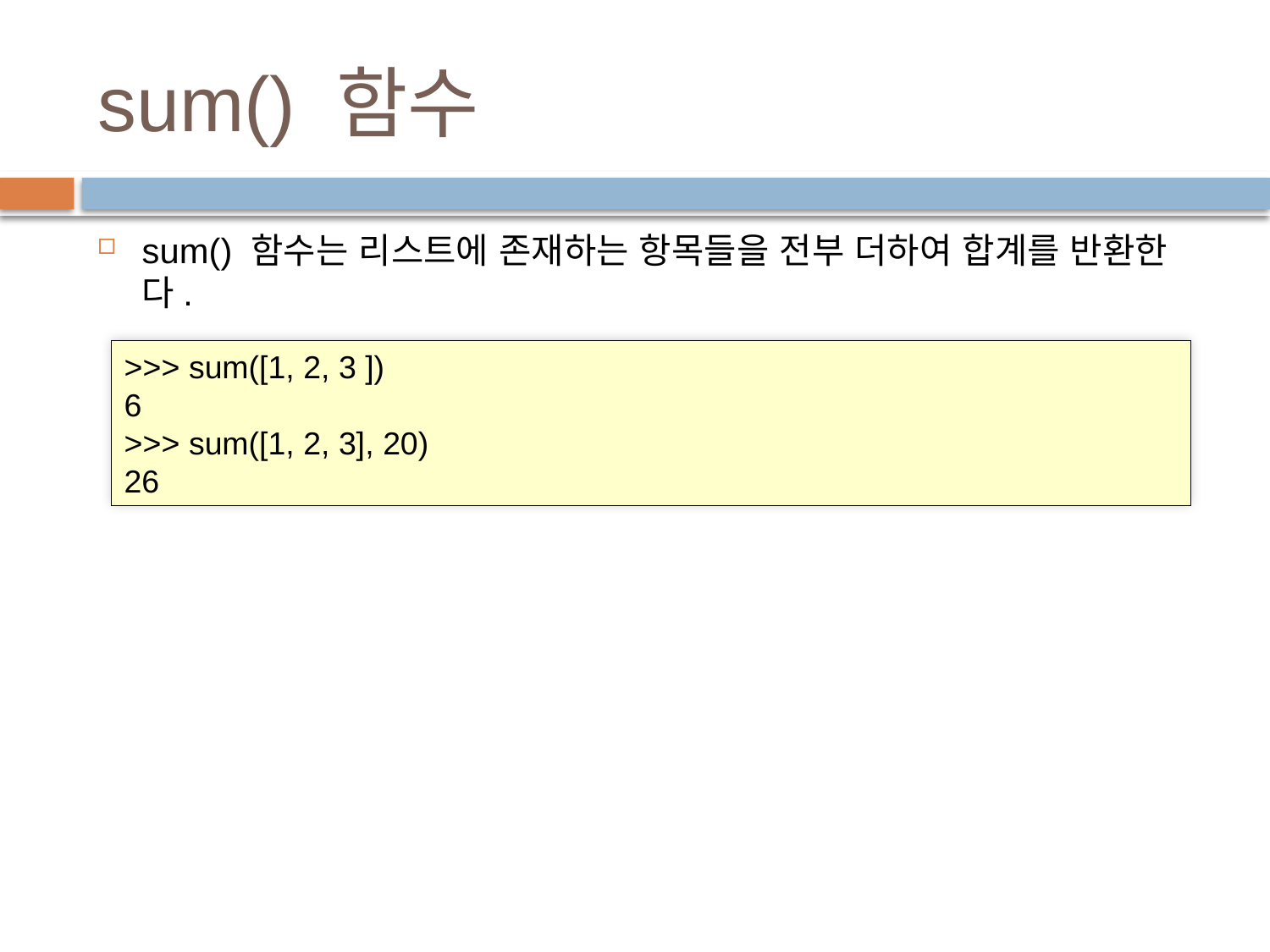

# sum() 함수
sum() 함수는 리스트에 존재하는 항목들을 전부 더하여 합계를 반환한다.
>>> sum([1, 2, 3 ])
6
>>> sum([1, 2, 3], 20)
26